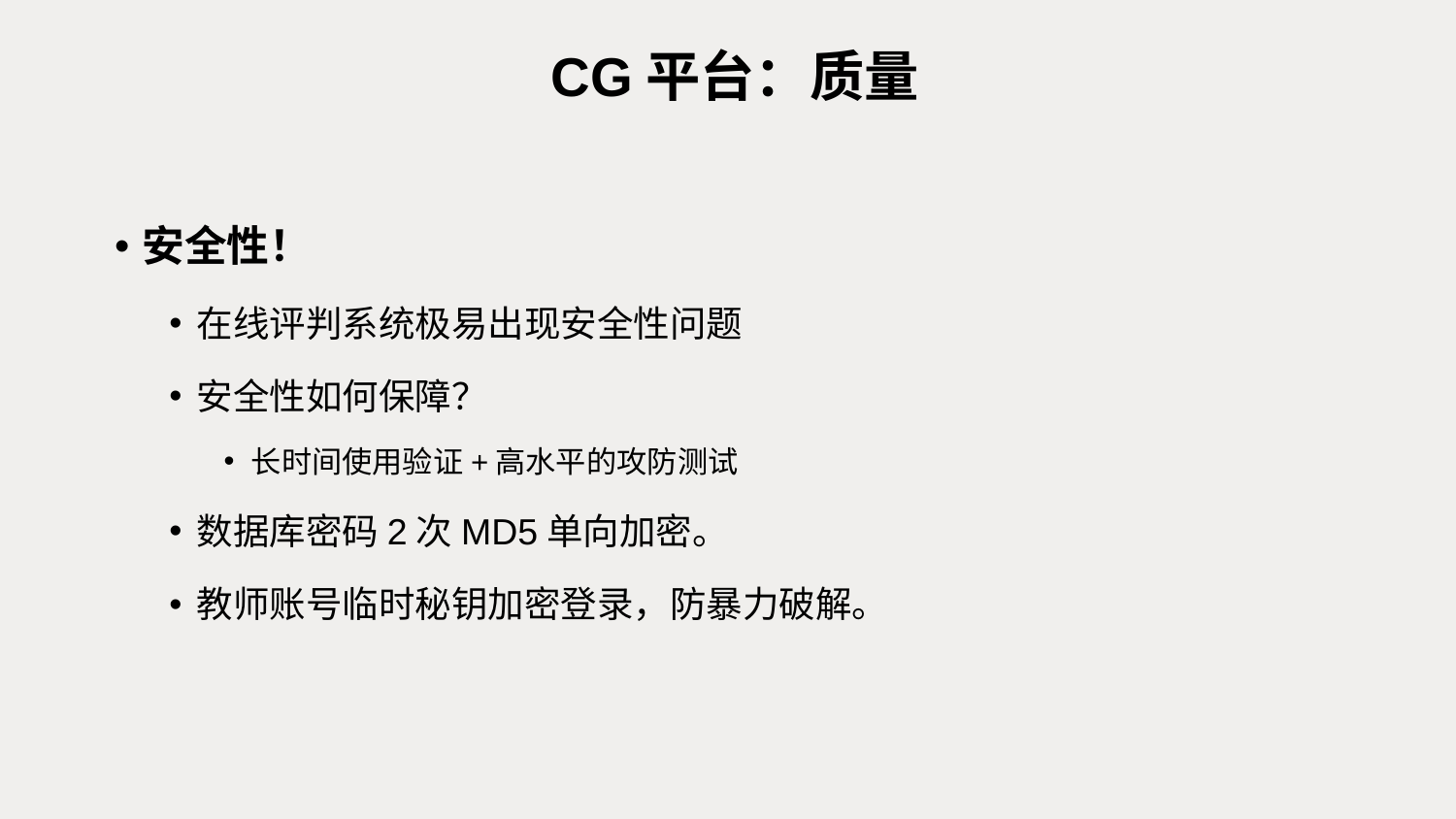

CG平台：质量
安全性！
在线评判系统极易出现安全性问题
安全性如何保障？
长时间使用验证+高水平的攻防测试
数据库密码2次MD5单向加密。
教师账号临时秘钥加密登录，防暴力破解。